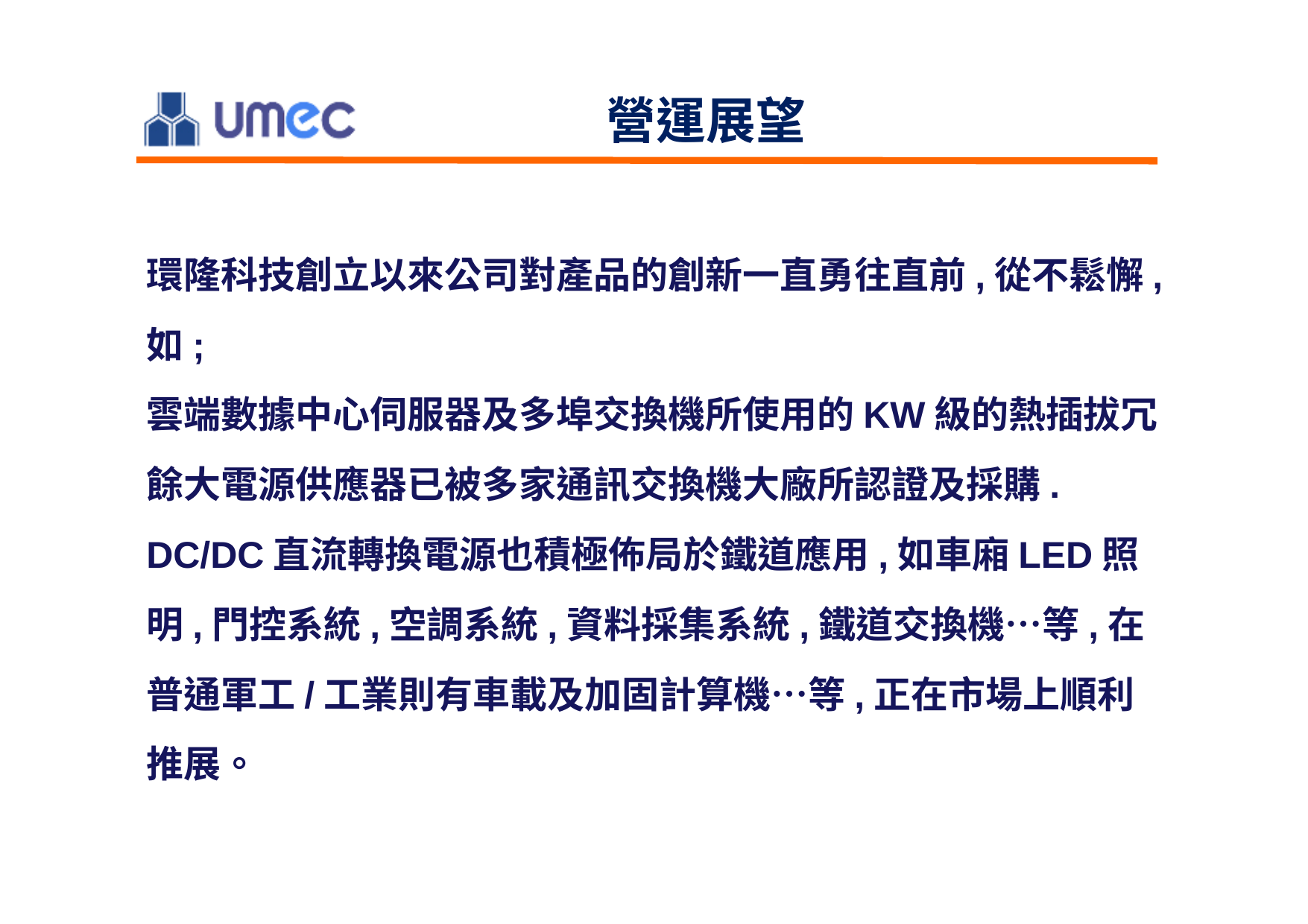

營運展望

環隆科技創立以來公司對產品的創新一直勇往直前,從不鬆懈,如;
雲端數據中心伺服器及多埠交換機所使用的KW級的熱插拔冗餘大電源供應器已被多家通訊交換機大廠所認證及採購.
DC/DC直流轉換電源也積極佈局於鐵道應用,如車廂LED照明,門控系統,空調系統,資料採集系統,鐵道交換機…等,在普通軍工/工業則有車載及加固計算機…等,正在市場上順利推展。